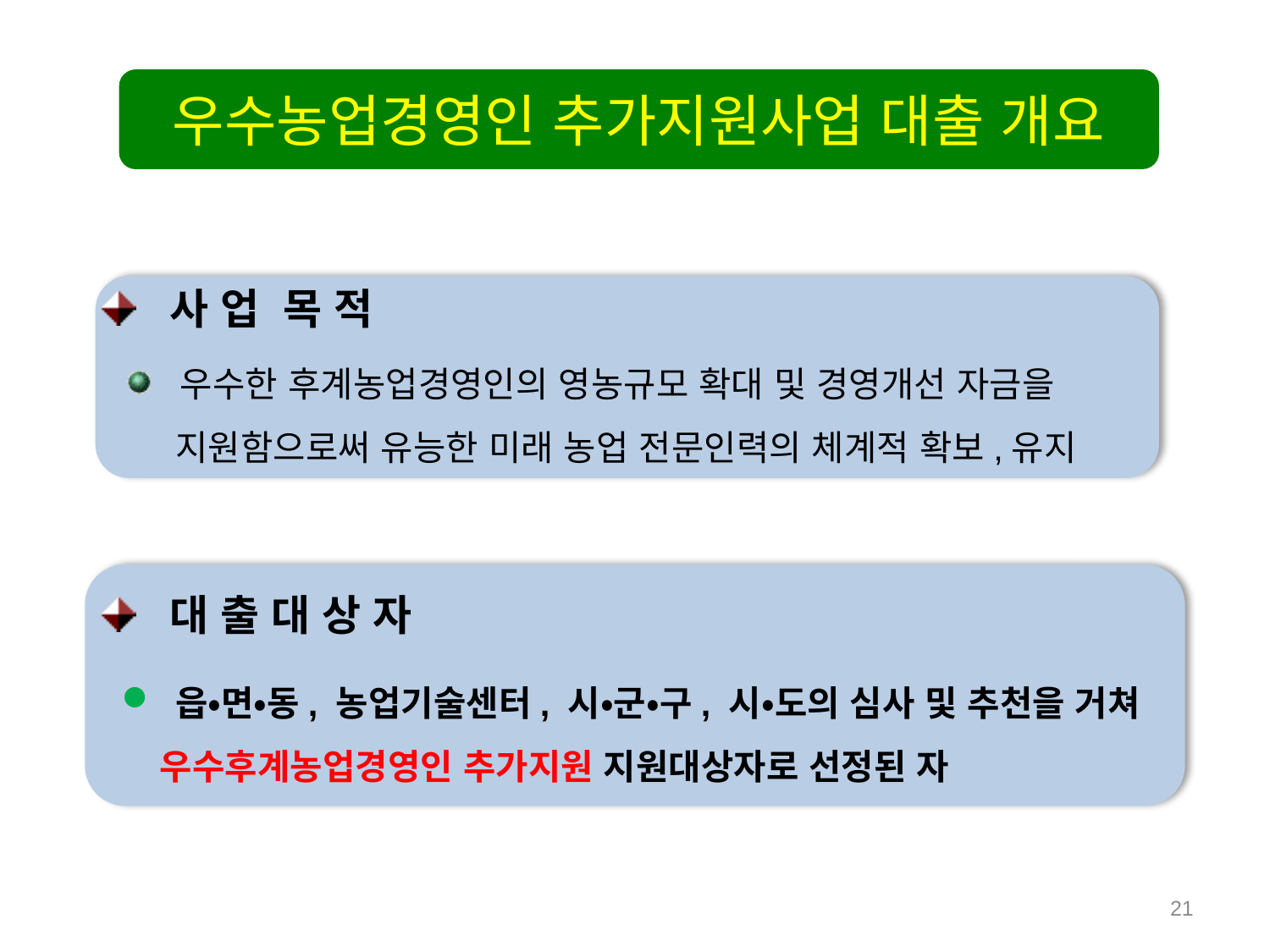

우수농업경영인 추가지원사업 대출 개요

  사 업  목 적

  우수한 후계농업경영인의 영농규모 확대 및 경영개선 자금을
    지원함으로써 유능한 미래 농업 전문인력의 체계적 확보,유지

  대 출 대 상 자
 읍•면•동, 농업기술센터, 시•군•구, 시•도의 심사 및 추천을 거쳐
   우수후계농업경영인 추가지원 지원대상자로 선정된 자

21